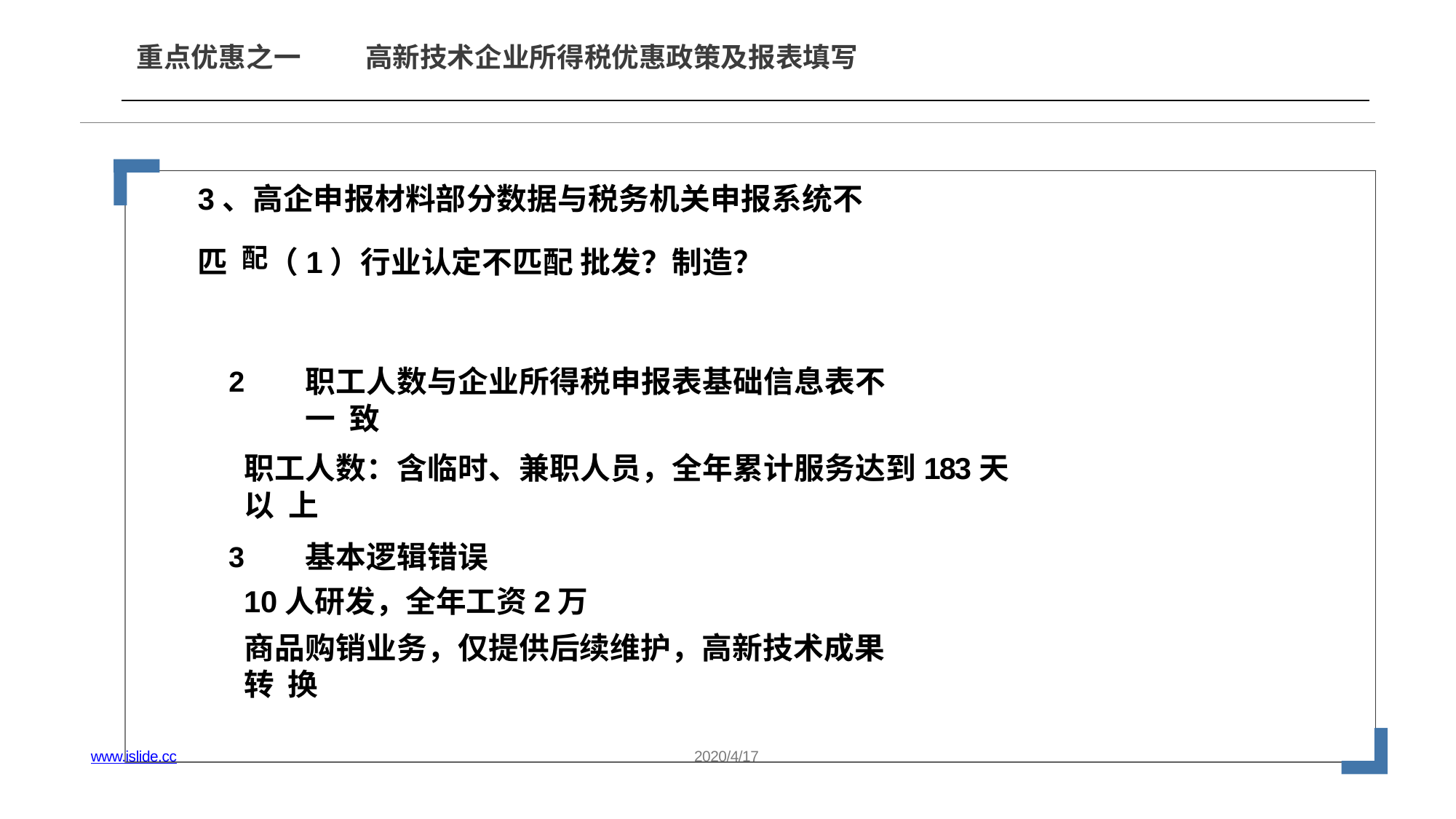

重点优惠之一
高新技术企业所得税优惠政策及报表填写

3、高企申报材料部分数据与税务机关申报系统不匹  配（1）行业认定不匹配 批发？制造？

职工人数与企业所得税申报表基础信息表不一  致
职工人数：含临时、兼职人员，全年累计服务达到183天以  上
2
基本逻辑错误
3
10人研发，全年工资2万
商品购销业务，仅提供后续维护，高新技术成果转  换

www.islide.cc
2020/4/17